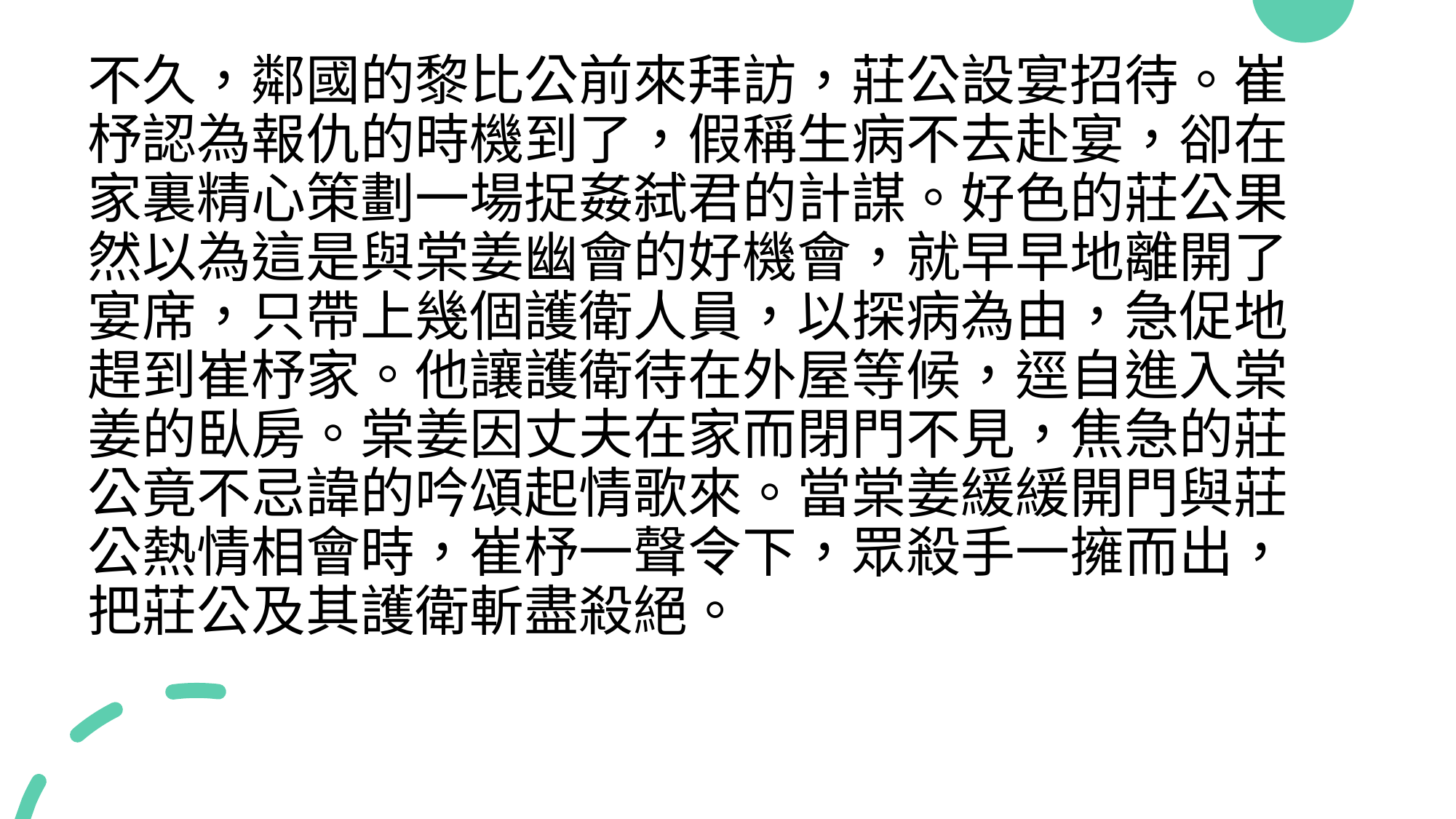

不久，鄰國的黎比公前來拜訪，莊公設宴招待。崔杼認為報仇的時機到了，假稱生病不去赴宴，卻在家裏精心策劃一場捉姦弑君的計謀。好色的莊公果然以為這是與棠姜幽會的好機會，就早早地離開了宴席，只帶上幾個護衛人員，以探病為由，急促地趕到崔杼家。他讓護衛待在外屋等候，逕自進入棠姜的臥房。棠姜因丈夫在家而閉門不見，焦急的莊公竟不忌諱的吟頌起情歌來。當棠姜緩緩開門與莊公熱情相會時，崔杼一聲令下，眾殺手一擁而出，把莊公及其護衛斬盡殺絕。